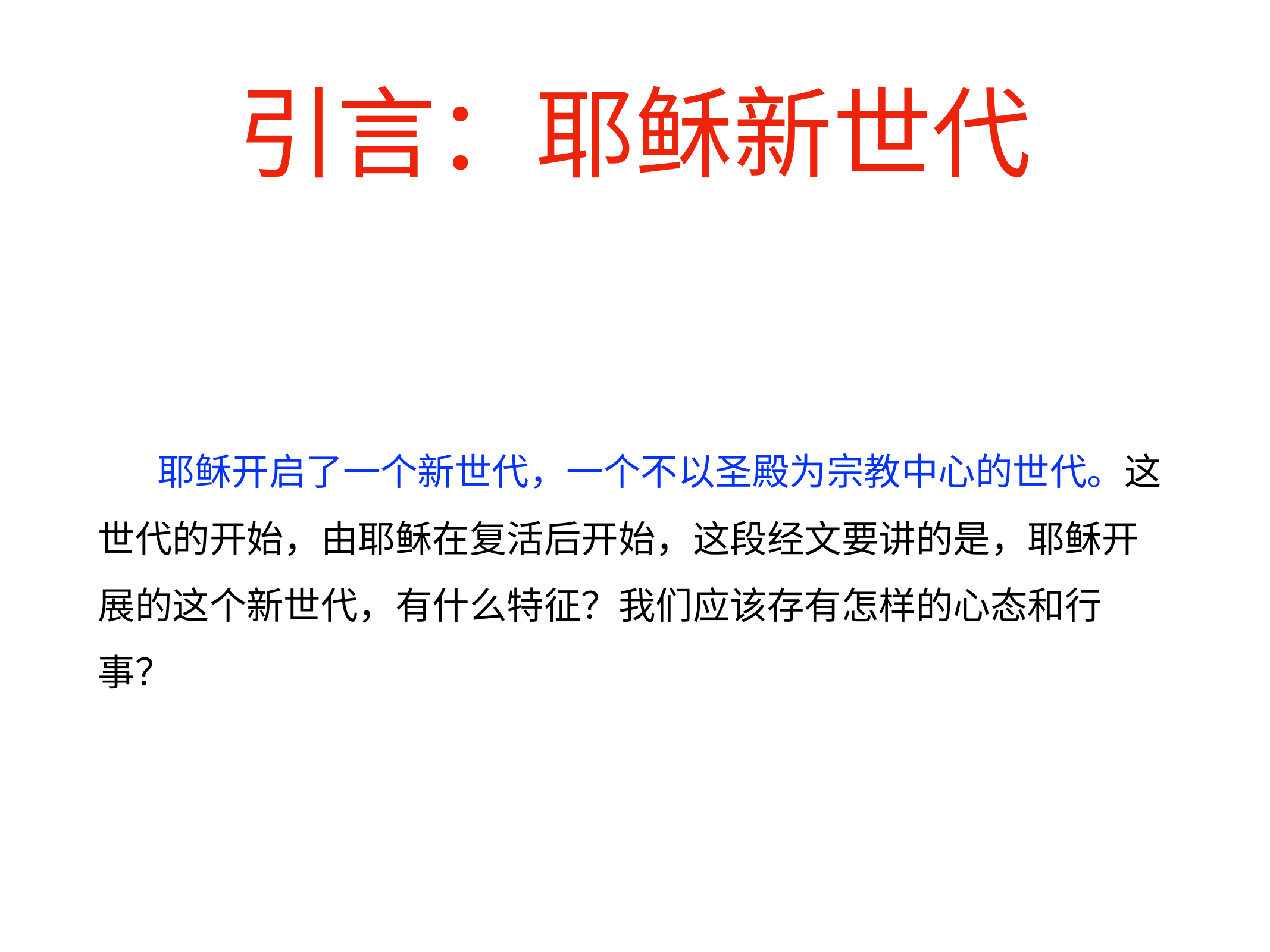

# 引言：耶稣新世代
耶稣开启了一个新世代，一个不以圣殿为宗教中心的世代。这世代的开始，由耶稣在复活后开始，这段经文要讲的是，耶稣开展的这个新世代，有什么特征？我们应该存有怎样的心态和行事？